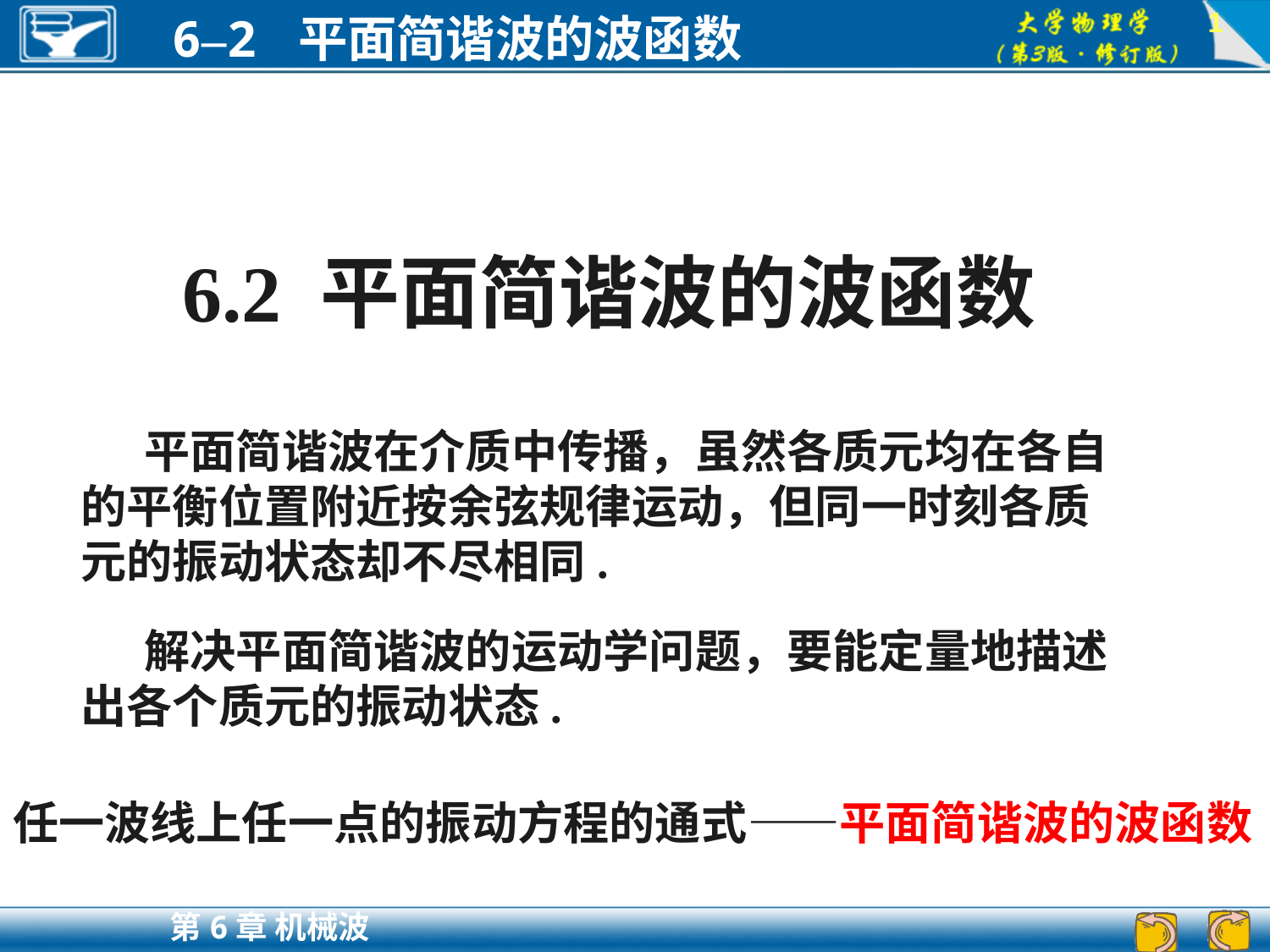

1
6.2 平面简谐波的波函数
平面简谐波在介质中传播，虽然各质元均在各自的平衡位置附近按余弦规律运动，但同一时刻各质元的振动状态却不尽相同.
解决平面简谐波的运动学问题，要能定量地描述出各个质元的振动状态.
任一波线上任一点的振动方程的通式——平面简谐波的波函数